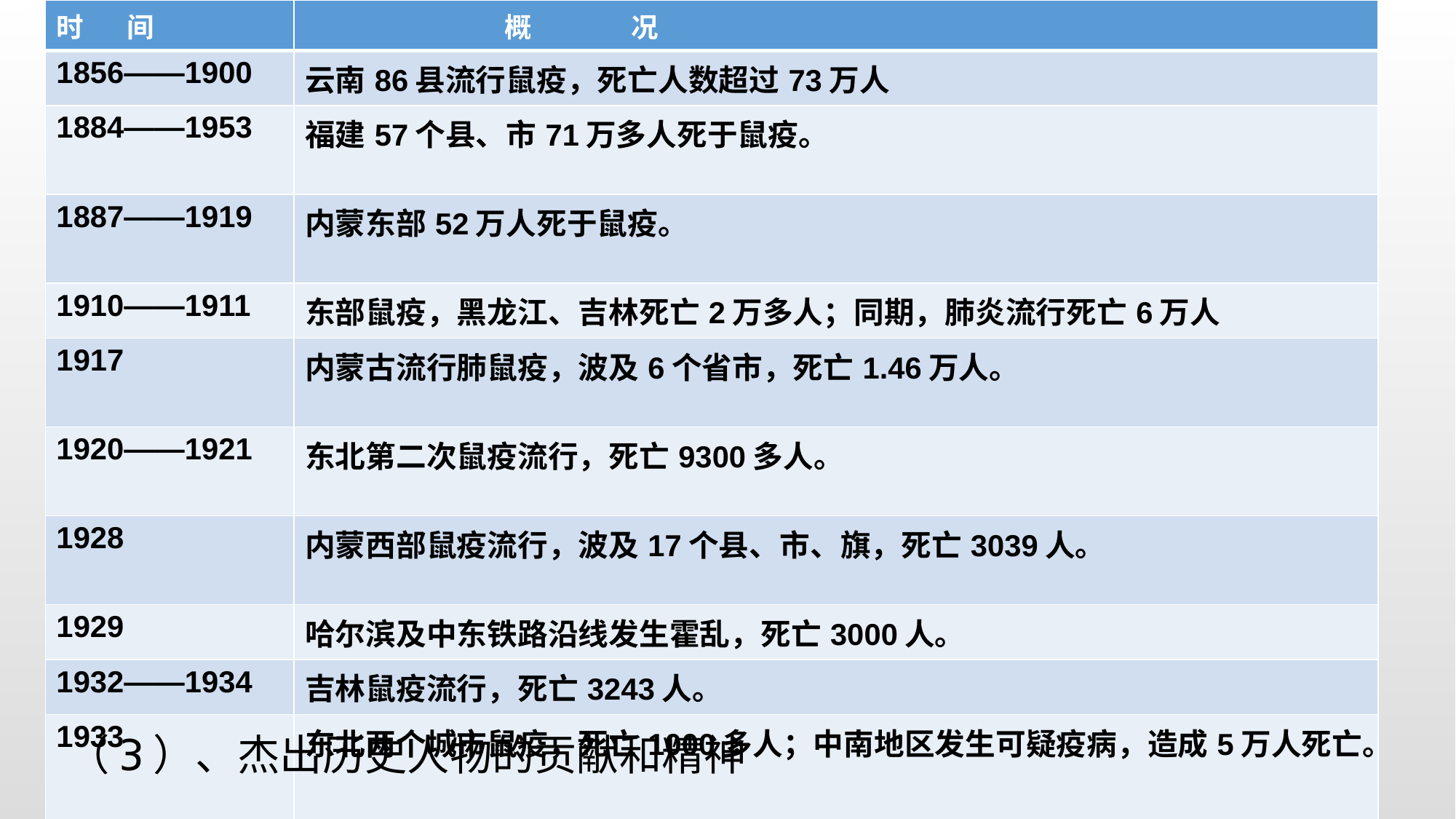

| 时 间 | 概 况 |
| --- | --- |
| 1856——1900 | 云南86县流行鼠疫，死亡人数超过73万人 |
| 1884——1953 | 福建57个县、市71万多人死于鼠疫。 |
| 1887——1919 | 内蒙东部52万人死于鼠疫。 |
| 1910——1911 | 东部鼠疫，黑龙江、吉林死亡2万多人；同期，肺炎流行死亡6万人 |
| 1917 | 内蒙古流行肺鼠疫，波及6个省市，死亡1.46万人。 |
| 1920——1921 | 东北第二次鼠疫流行，死亡9300多人。 |
| 1928 | 内蒙西部鼠疫流行，波及17个县、市、旗，死亡3039人。 |
| 1929 | 哈尔滨及中东铁路沿线发生霍乱，死亡3000人。 |
| 1932——1934 | 吉林鼠疫流行，死亡3243人。 |
| 1933 | 东北两个城市鼠疫，死亡1000多人；中南地区发生可疑疫病，造成5万人死亡。 |
（3）、杰出历史人物的贡献和精神